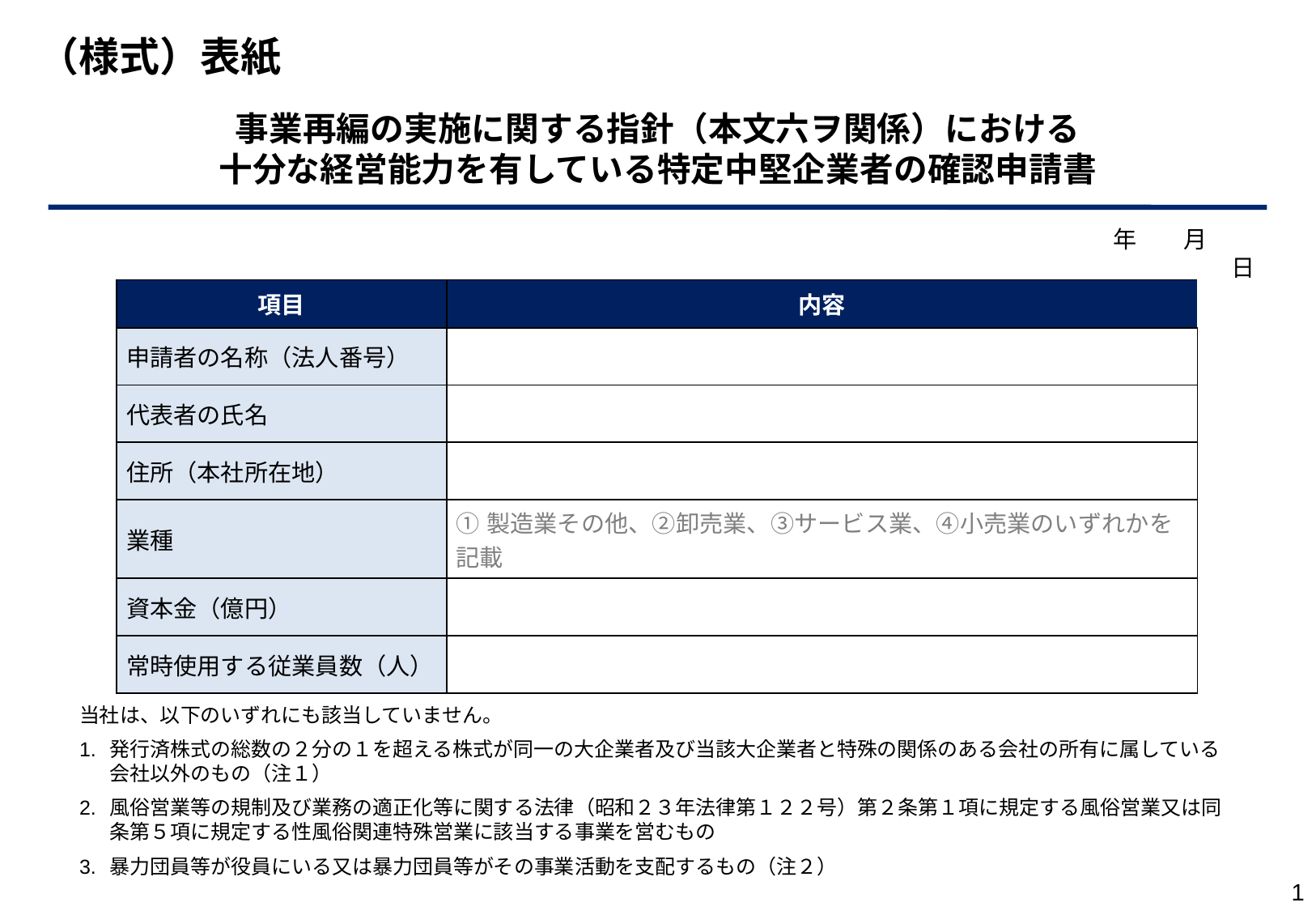

# （様式）表紙
事業再編の実施に関する指針（本文六ヲ関係）における
十分な経営能力を有している特定中堅企業者の確認申請書

年　　月　　日
| 項目 | 内容 |
| --- | --- |
| 申請者の名称（法人番号） |  |
| 代表者の氏名 |  |
| 住所（本社所在地） |  |
| 業種 | ①製造業その他、②卸売業、③サービス業、④小売業のいずれかを記載 |
| 資本金（億円） |  |
| 常時使用する従業員数（人） |  |
当社は、以下のいずれにも該当していません。
発行済株式の総数の２分の１を超える株式が同一の大企業者及び当該大企業者と特殊の関係のある会社の所有に属している会社以外のもの（注１）
風俗営業等の規制及び業務の適正化等に関する法律（昭和２３年法律第１２２号）第２条第１項に規定する風俗営業又は同条第５項に規定する性風俗関連特殊営業に該当する事業を営むもの
暴力団員等が役員にいる又は暴力団員等がその事業活動を支配するもの（注２）
1